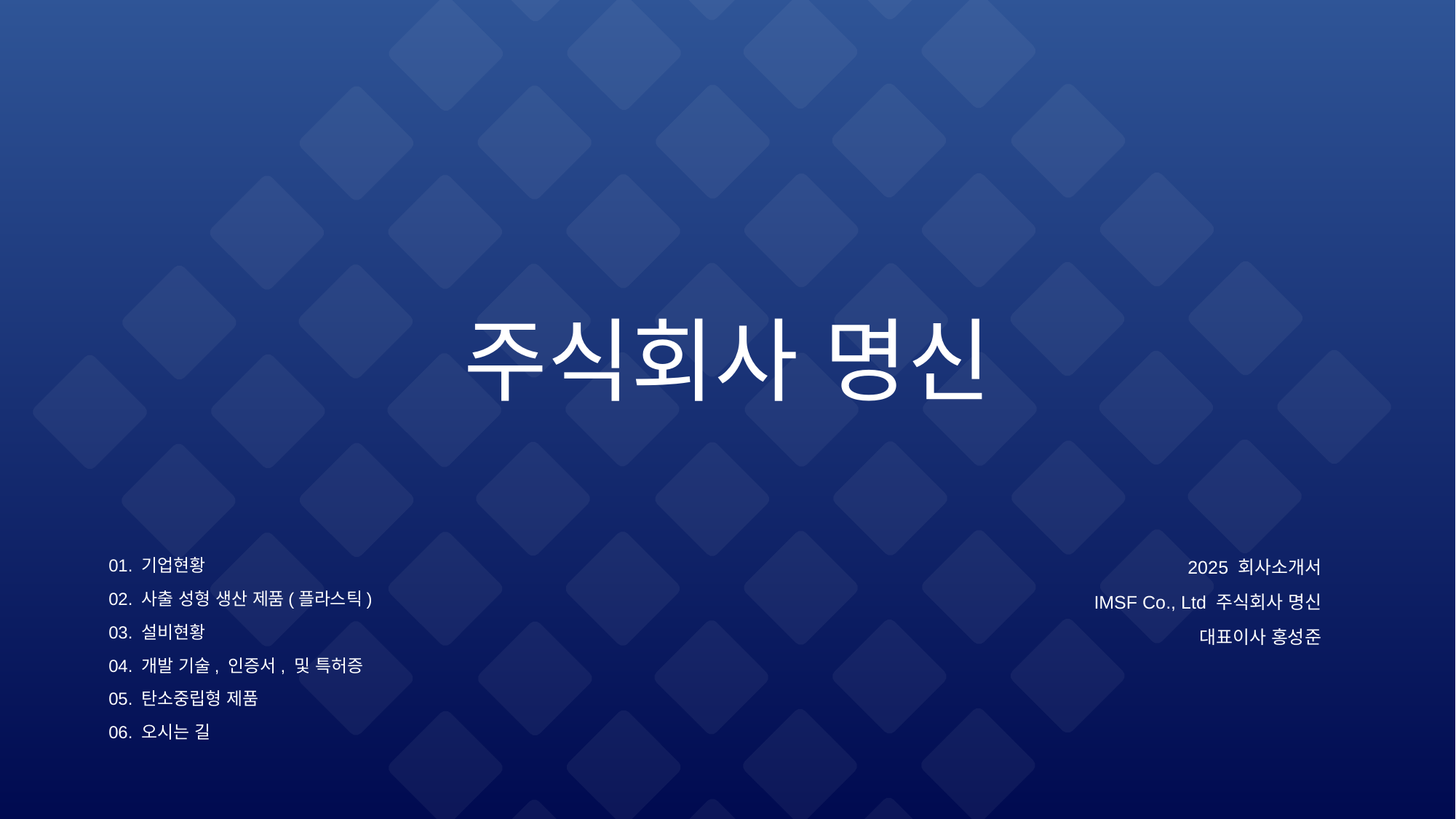

# 주식회사 명신

01. 기업현황
02. 사출 성형 생산 제품(플라스틱)
03. 설비현황
04. 개발 기술, 인증서, 및 특허증
05. 탄소중립형 제품
06. 오시는 길
2025 회사소개서
IMSF Co., Ltd 주식회사 명신
대표이사 홍성준